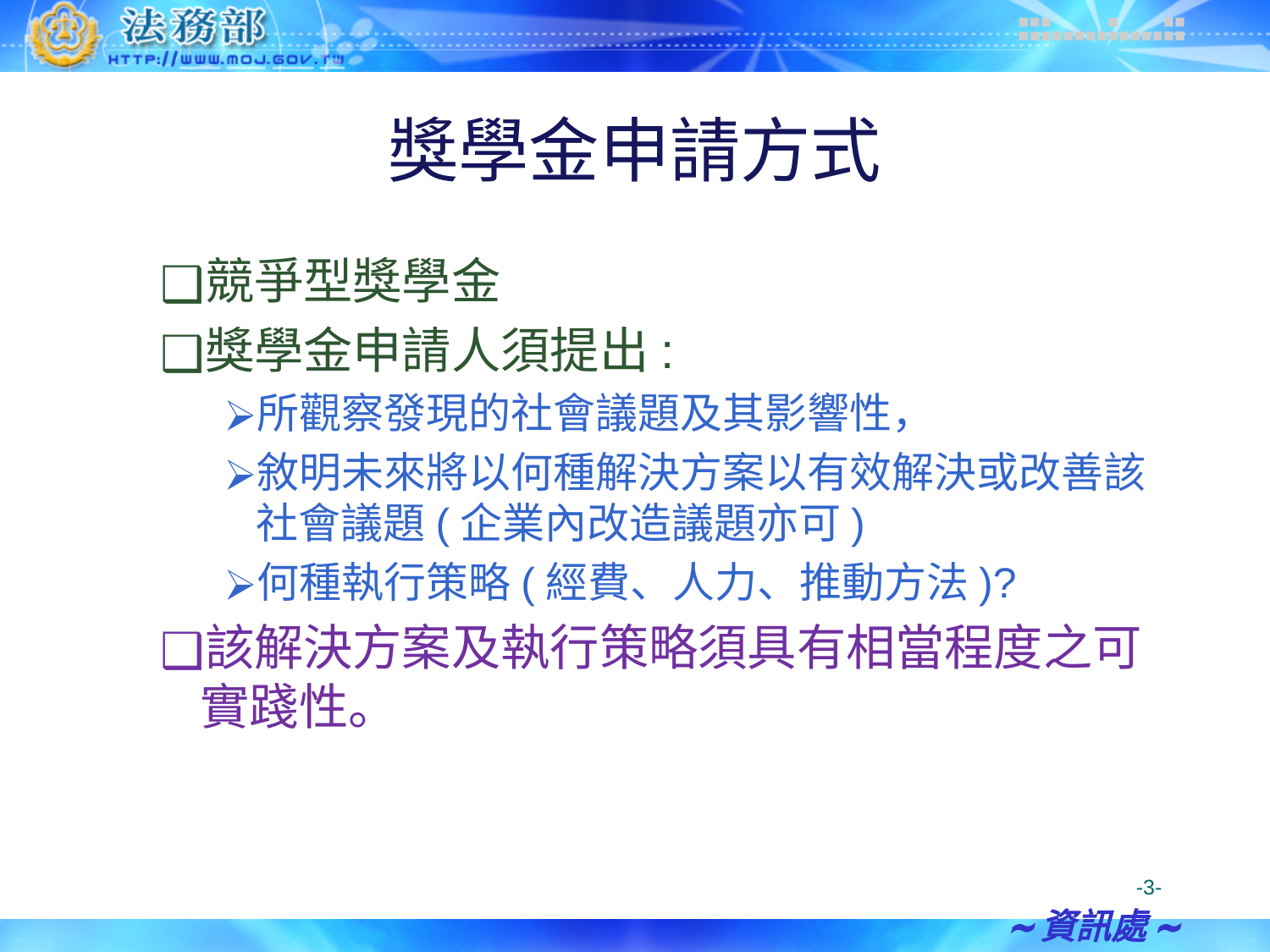

# 獎學金申請方式
競爭型獎學金
獎學金申請人須提出:
所觀察發現的社會議題及其影響性，
敘明未來將以何種解決方案以有效解決或改善該社會議題(企業內改造議題亦可)
何種執行策略(經費、人力、推動方法)?
該解決方案及執行策略須具有相當程度之可實踐性。
-3-